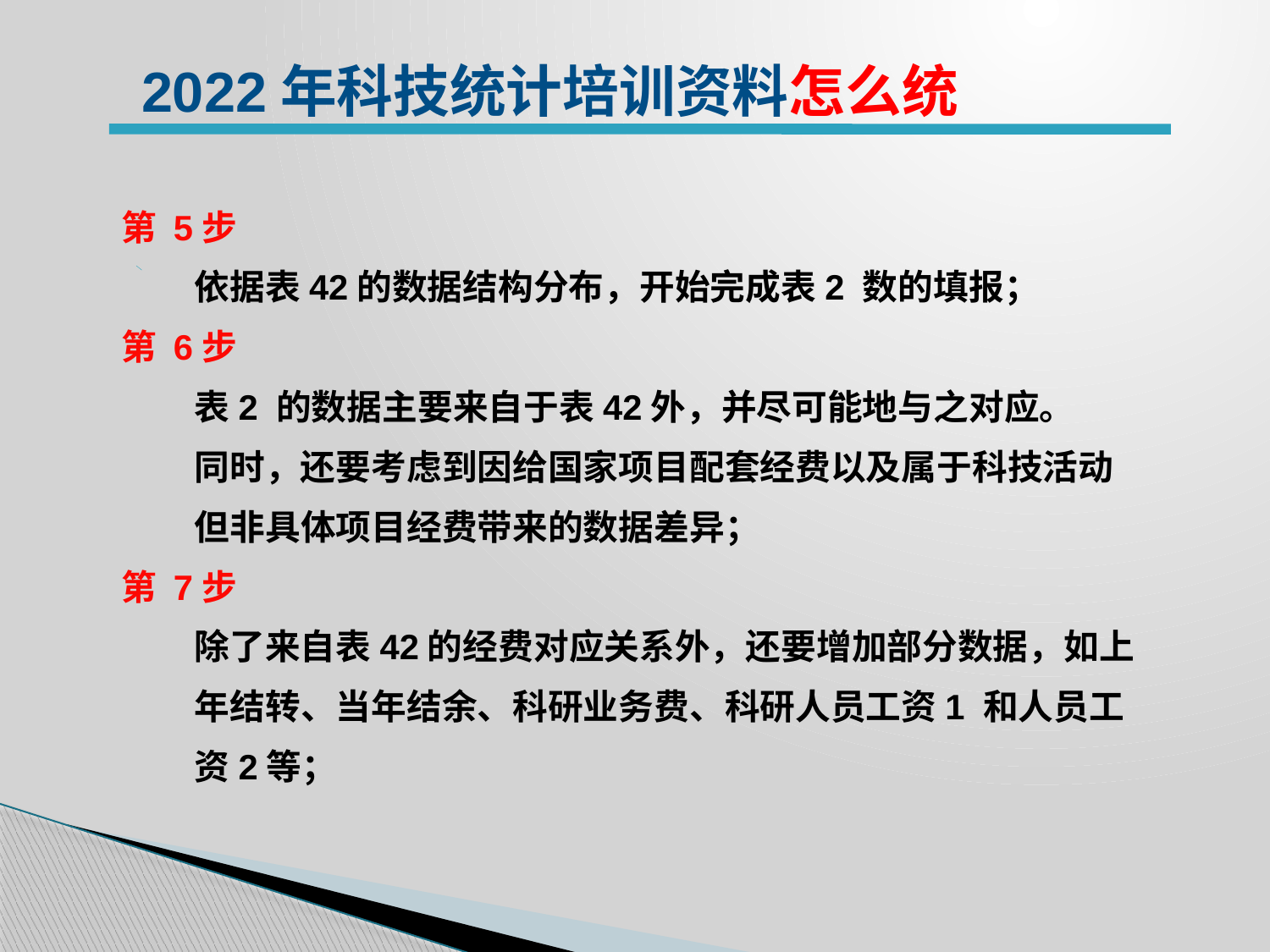

2022年科技统计培训资料怎么统
第 5步
        依据表42的数据结构分布，开始完成表2 数的填报；
第 6步
        表2 的数据主要来自于表42外，并尽可能地与之对应。
        同时，还要考虑到因给国家项目配套经费以及属于科技活动
        但非具体项目经费带来的数据差异；
第 7步
        除了来自表42的经费对应关系外，还要增加部分数据，如上
        年结转、当年结余、科研业务费、科研人员工资1 和人员工
        资2等；